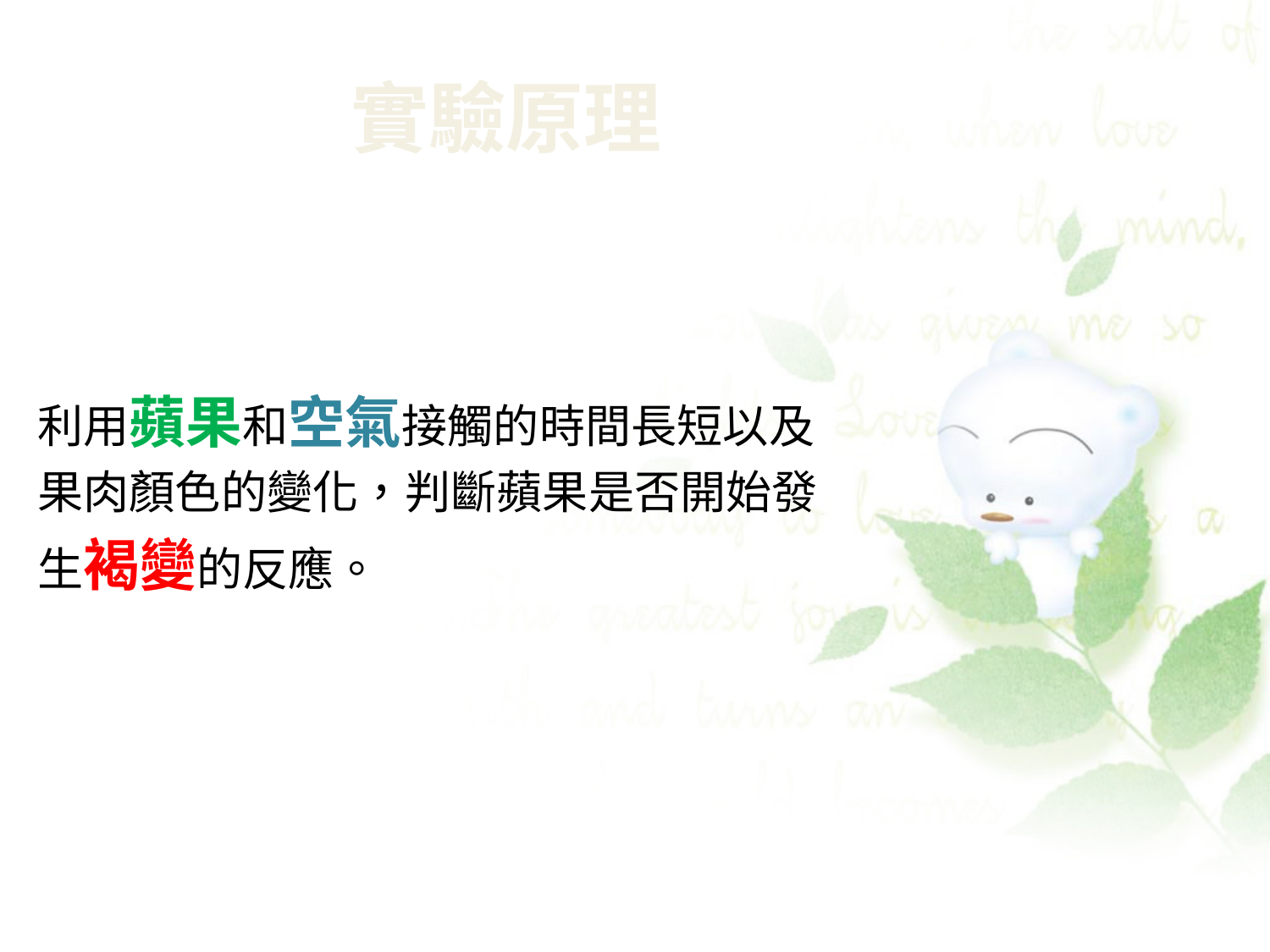

# 實驗原理

利用蘋果和空氣接觸的時間長短以及
果肉顏色的變化，判斷蘋果是否開始發
生褐變的反應。